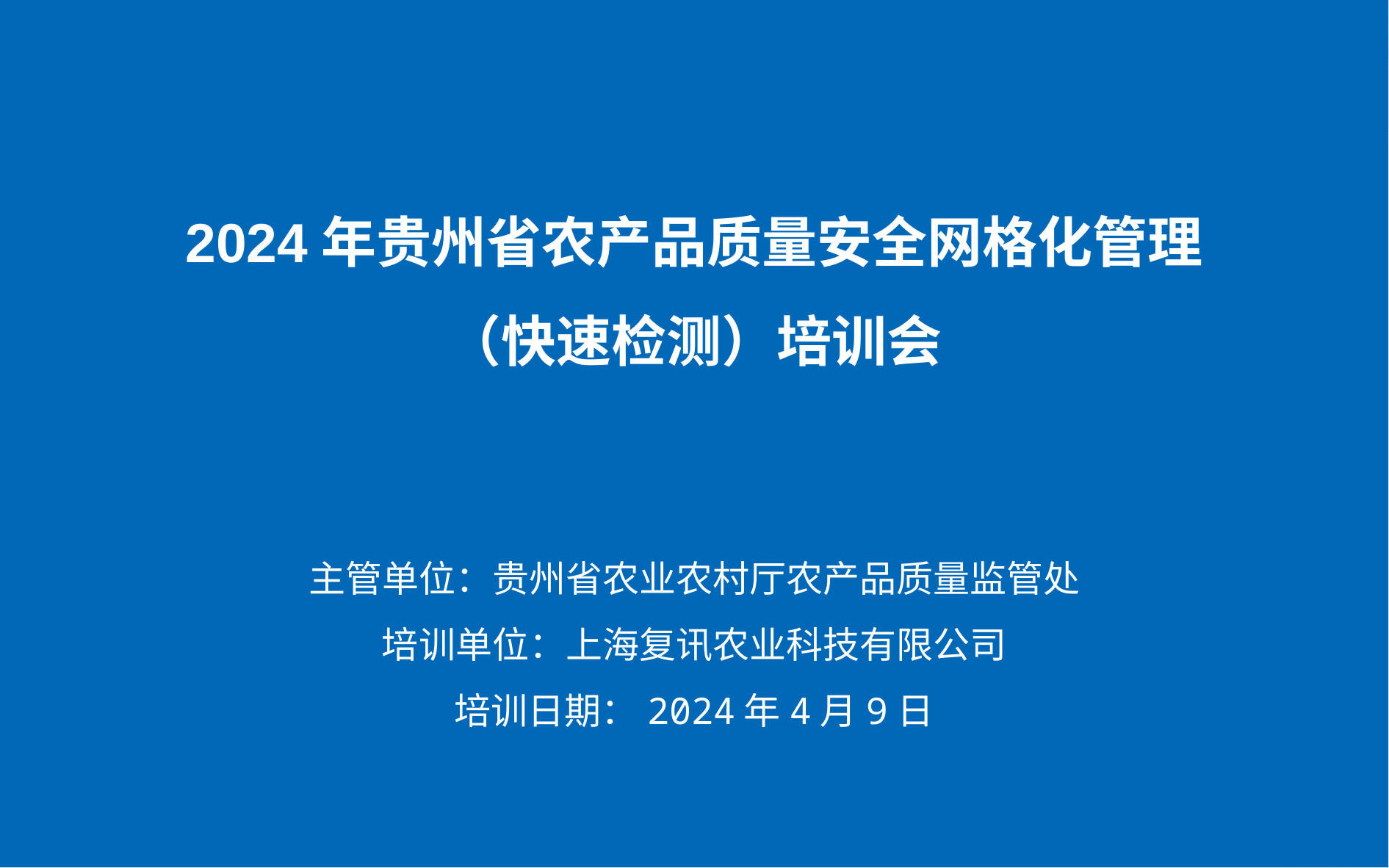

2024年贵州省农产品质量安全网格化管理（快速检测）培训会
主管单位：贵州省农业农村厅农产品质量监管处
培训单位：上海复讯农业科技有限公司
培训日期：2024年4月9日